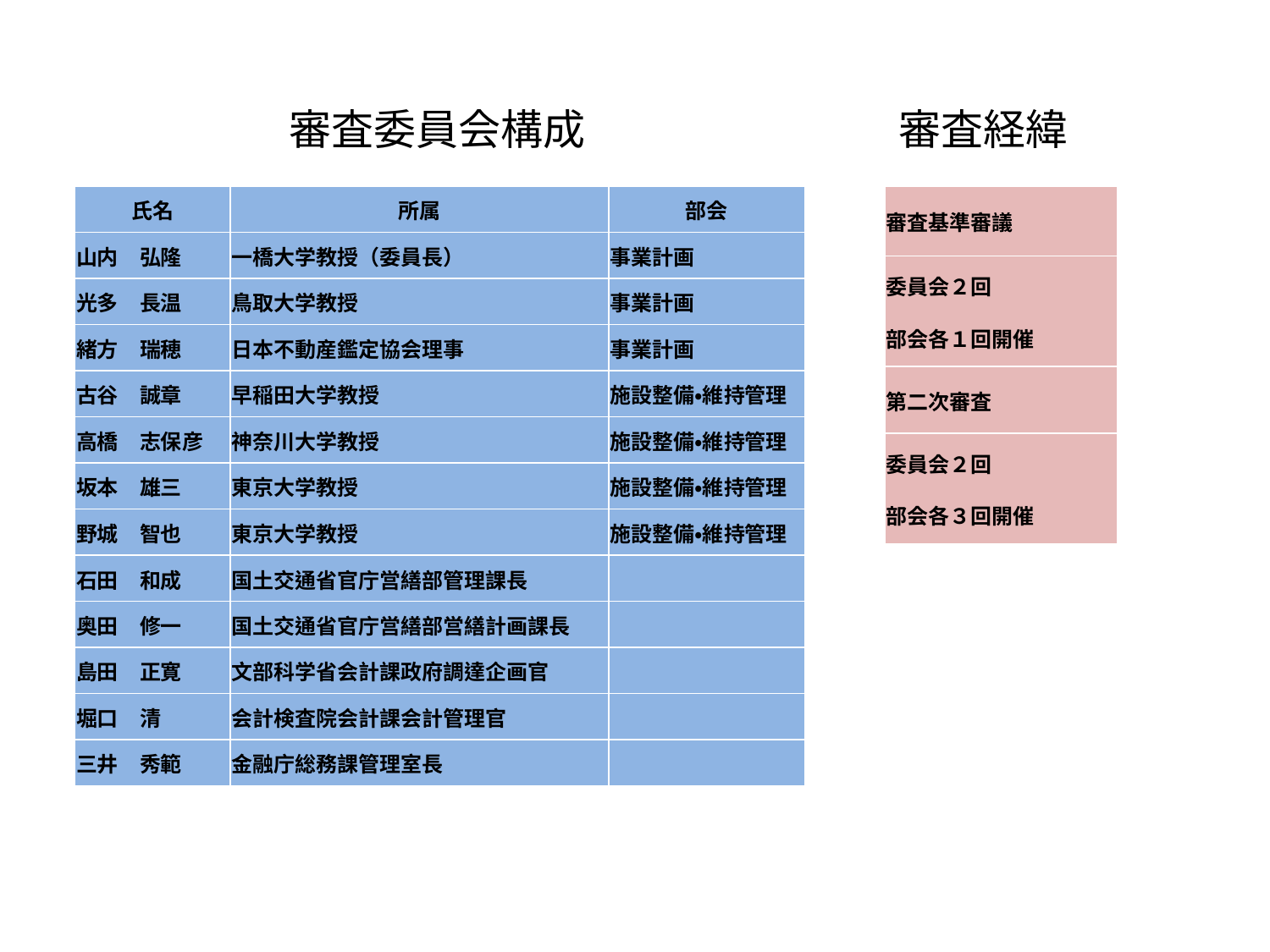

審査経緯
審査委員会構成
| 氏名 | 所属 | 部会 |
| --- | --- | --- |
| 山内　弘隆 | 一橋大学教授（委員長） | 事業計画 |
| 光多　長温 | 鳥取大学教授 | 事業計画 |
| 緒方　瑞穂 | 日本不動産鑑定協会理事 | 事業計画 |
| 古谷　誠章 | 早稲田大学教授 | 施設整備・維持管理 |
| 高橋　志保彦 | 神奈川大学教授 | 施設整備・維持管理 |
| 坂本　雄三 | 東京大学教授 | 施設整備・維持管理 |
| 野城　智也 | 東京大学教授 | 施設整備・維持管理 |
| 石田　和成 | 国土交通省官庁営繕部管理課長 |  |
| 奥田　修一 | 国土交通省官庁営繕部営繕計画課長 |  |
| 島田　正寛 | 文部科学省会計課政府調達企画官 |  |
| 堀口　清 | 会計検査院会計課会計管理官 |  |
| 三井　秀範 | 金融庁総務課管理室長 |  |
| 審査基準審議 |
| --- |
| 委員会２回 部会各１回開催 |
| 第二次審査 |
| 委員会２回 部会各３回開催 |